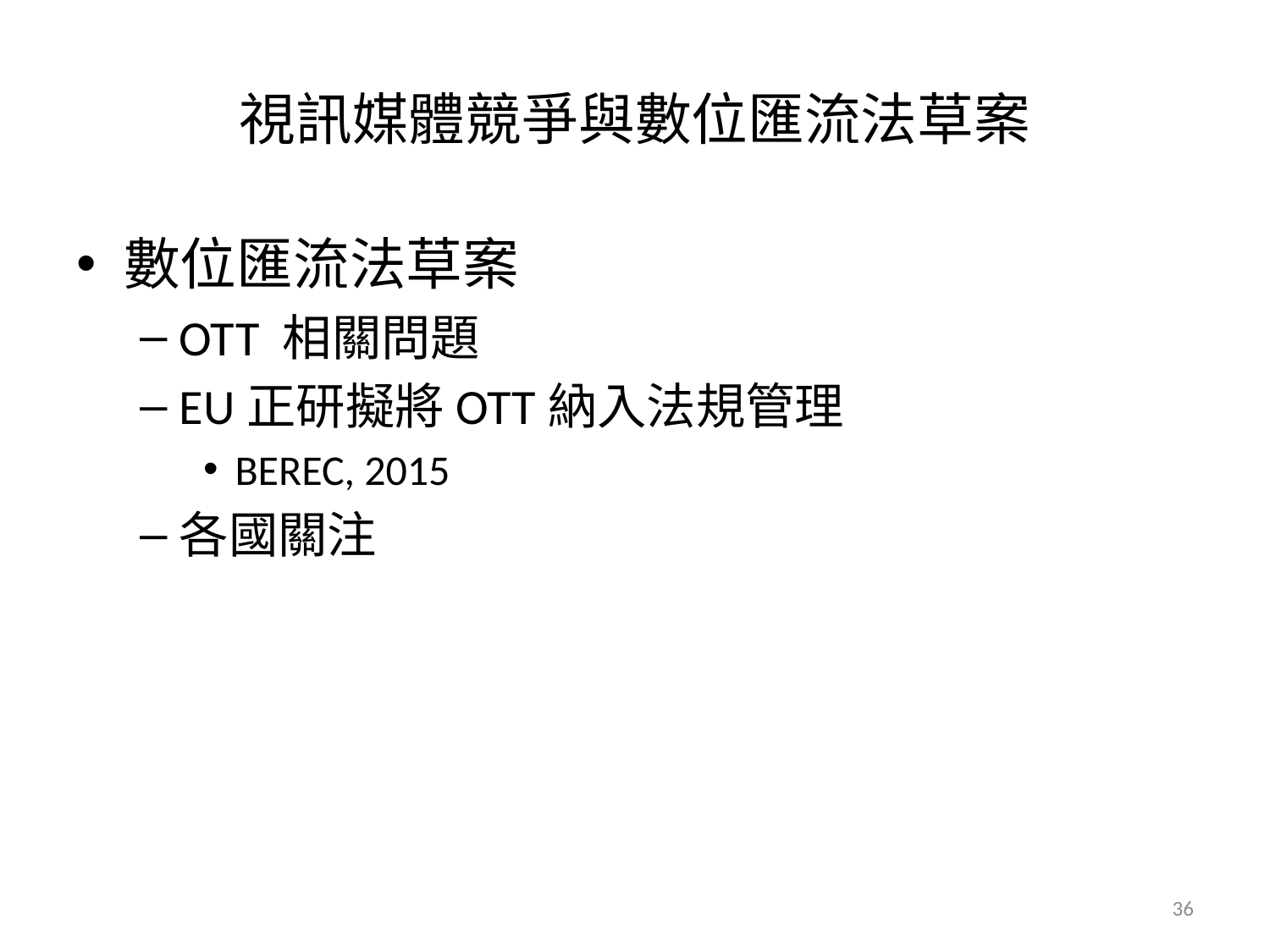

# 視訊媒體競爭與數位匯流法草案
數位匯流法草案
OTT 相關問題
EU正研擬將OTT納入法規管理
BEREC, 2015
各國關注

36